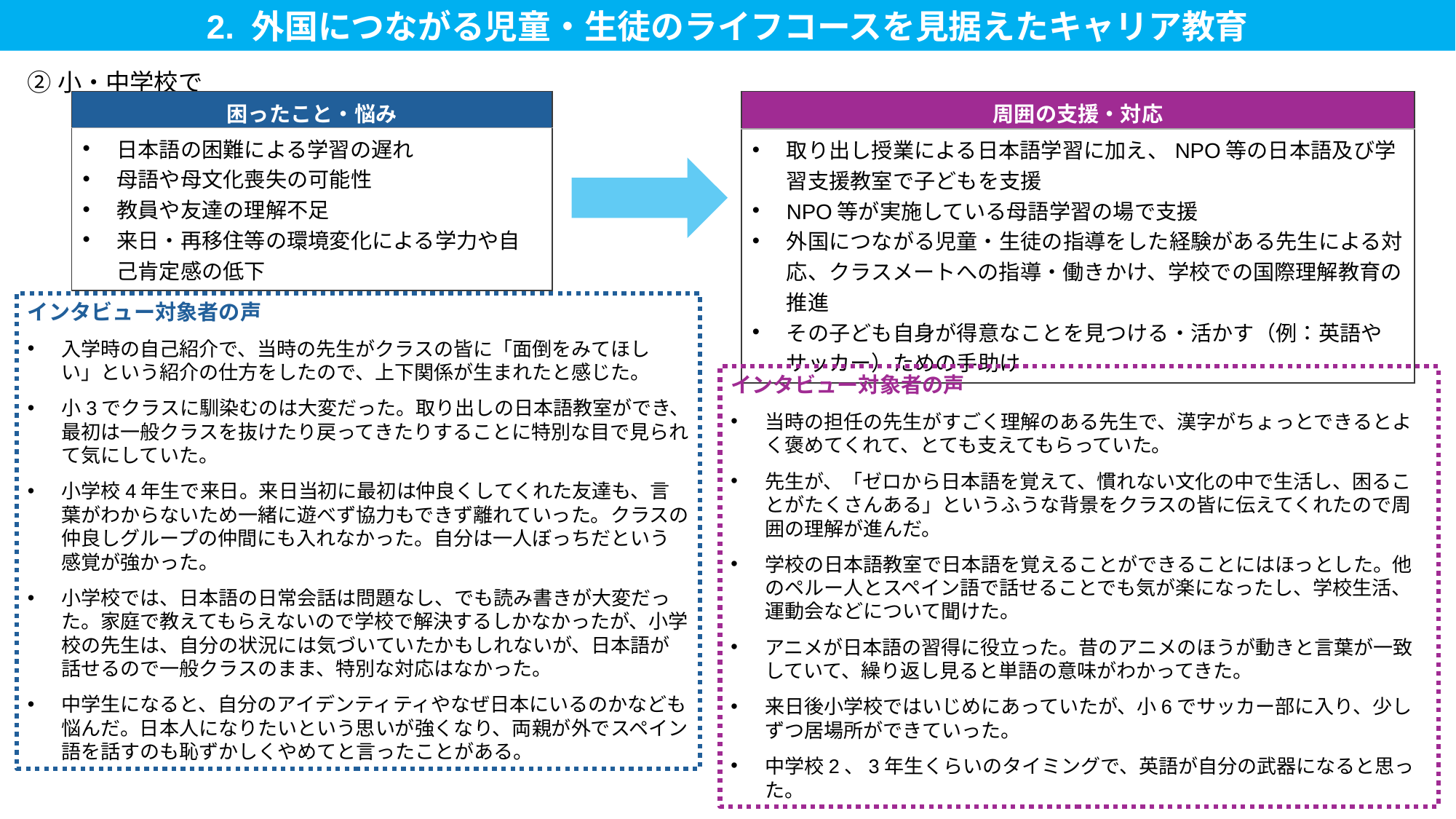

2. 外国につながる児童・生徒のライフコースを見据えたキャリア教育
②小・中学校で
| 困ったこと・悩み |
| --- |
| 日本語の困難による学習の遅れ 母語や母文化喪失の可能性 教員や友達の理解不足 来日・再移住等の環境変化による学力や自己肯定感の低下 |
| 周囲の支援・対応 |
| --- |
| 取り出し授業による日本語学習に加え、NPO等の日本語及び学習支援教室で子どもを支援 NPO等が実施している母語学習の場で支援 外国につながる児童・生徒の指導をした経験がある先生による対応、クラスメートへの指導・働きかけ、学校での国際理解教育の推進 その子ども自身が得意なことを見つける・活かす（例：英語やサッカー）ための手助け |

インタビュー対象者の声
入学時の自己紹介で、当時の先生がクラスの皆に「面倒をみてほしい」という紹介の仕方をしたので、上下関係が生まれたと感じた。
小3でクラスに馴染むのは大変だった。取り出しの日本語教室ができ、最初は一般クラスを抜けたり戻ってきたりすることに特別な目で見られて気にしていた。
小学校4年生で来日。来日当初に最初は仲良くしてくれた友達も、言葉がわからないため一緒に遊べず協力もできず離れていった。クラスの仲良しグループの仲間にも入れなかった。自分は一人ぼっちだという感覚が強かった。
小学校では、日本語の日常会話は問題なし、でも読み書きが大変だった。家庭で教えてもらえないので学校で解決するしかなかったが、小学校の先生は、自分の状況には気づいていたかもしれないが、日本語が話せるので一般クラスのまま、特別な対応はなかった。
中学生になると、自分のアイデンティティやなぜ日本にいるのかなども悩んだ。日本人になりたいという思いが強くなり、両親が外でスペイン語を話すのも恥ずかしくやめてと言ったことがある。
インタビュー対象者の声
当時の担任の先生がすごく理解のある先生で、漢字がちょっとできるとよく褒めてくれて、とても支えてもらっていた。
先生が、「ゼロから日本語を覚えて、慣れない文化の中で生活し、困ることがたくさんある」というふうな背景をクラスの皆に伝えてくれたので周囲の理解が進んだ。
学校の日本語教室で日本語を覚えることができることにはほっとした。他のペルー人とスペイン語で話せることでも気が楽になったし、学校生活、運動会などについて聞けた。
アニメが日本語の習得に役立った。昔のアニメのほうが動きと言葉が一致していて、繰り返し見ると単語の意味がわかってきた。
来日後小学校ではいじめにあっていたが、小6でサッカー部に入り、少しずつ居場所ができていった。
中学校2、3年生くらいのタイミングで、英語が自分の武器になると思った。